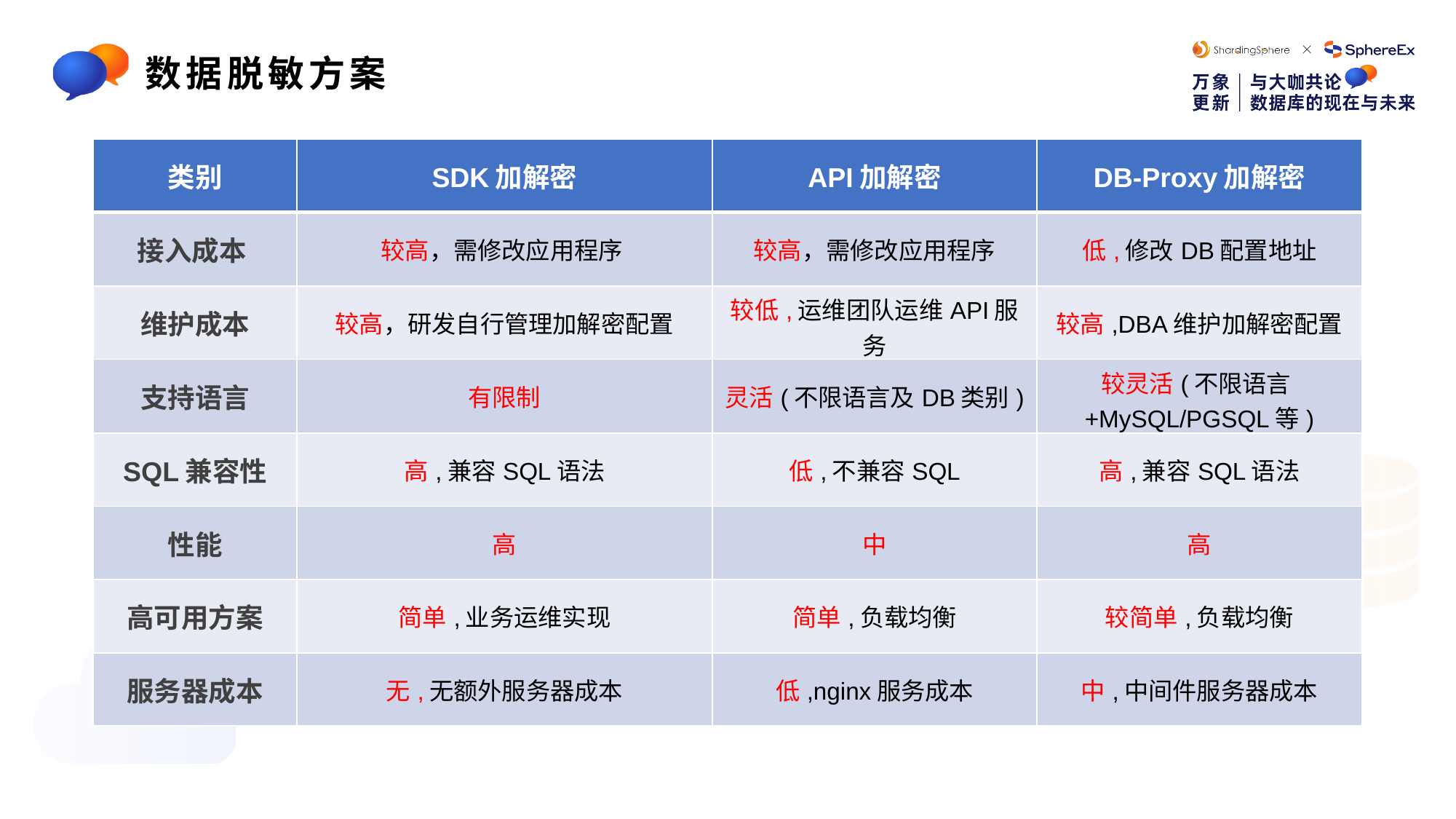

e7d195523061f1c0c2b73831c94a3edc981f60e396d3e182073EE1468018468A7F192AE5E5CD515B6C3125F8AF6E4EE646174E8CF0B46FD19828DCE8CDA3B3A044A74F0E769C5FA8CB87AB6FC303C8BA3785FAC64AF5424764E128FECAE4CC727650C04623638EBB0E38E204334561D5C6A1F0CAD760F6FBB7D9E209A4CCD06739B0CBDF42479AA5F56606813F7B2771
数据脱敏方案
| 类别 | SDK加解密 | API加解密 | DB-Proxy加解密 |
| --- | --- | --- | --- |
| 接入成本 | 较高，需修改应用程序 | 较高，需修改应用程序 | 低,修改DB配置地址 |
| 维护成本 | 较高，研发自行管理加解密配置 | 较低,运维团队运维API服务 | 较高,DBA维护加解密配置 |
| 支持语言 | 有限制 | 灵活(不限语言及DB类别) | 较灵活(不限语言+MySQL/PGSQL等) |
| SQL兼容性 | 高,兼容SQL语法 | 低,不兼容SQL | 高,兼容SQL语法 |
| 性能 | 高 | 中 | 高 |
| 高可用方案 | 简单,业务运维实现 | 简单,负载均衡 | 较简单,负载均衡 |
| 服务器成本 | 无,无额外服务器成本 | 低,nginx服务成本 | 中,中间件服务器成本 |